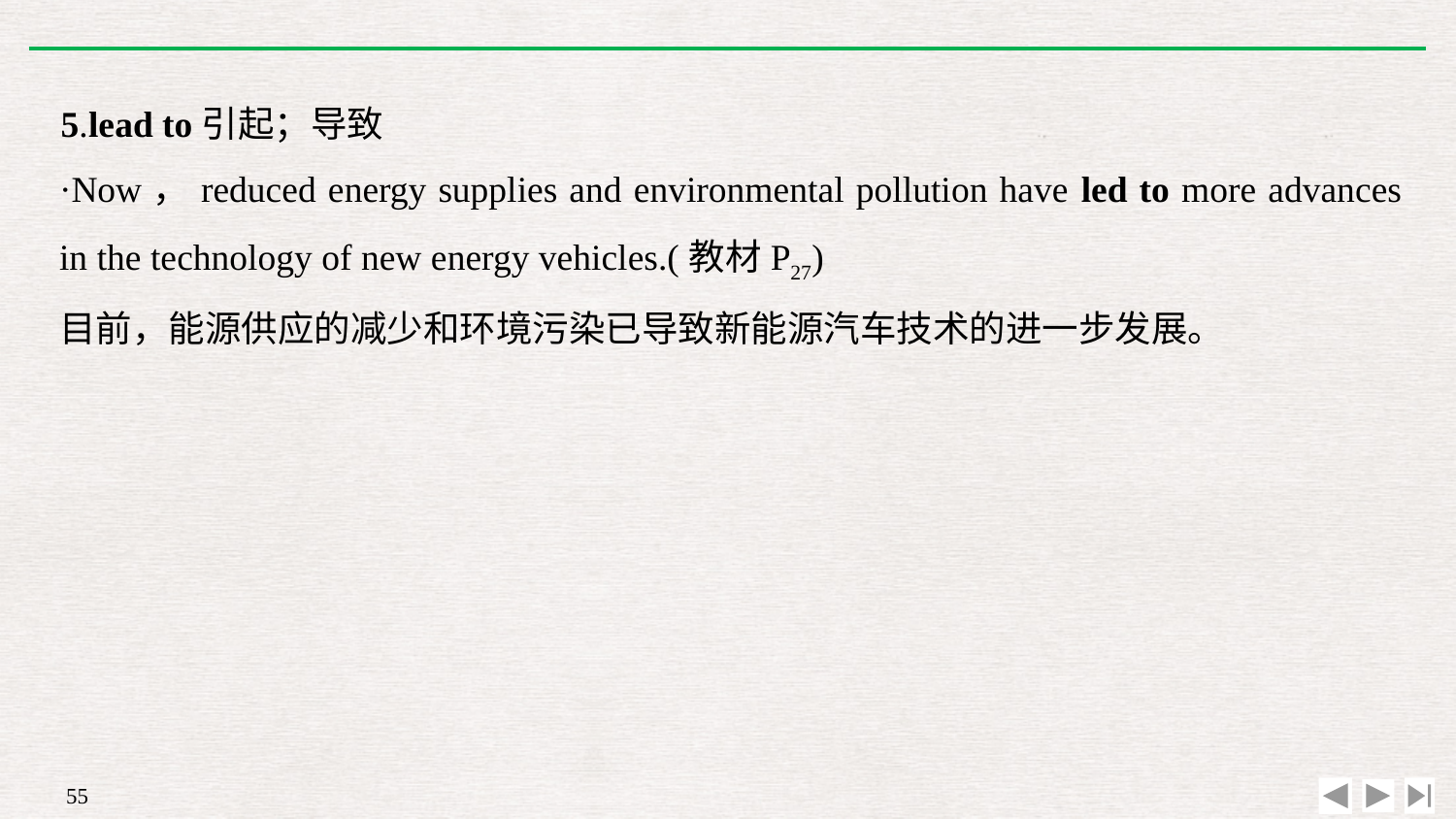

5.lead to引起；导致
·Now，reduced energy supplies and environmental pollution have led to more advances in the technology of new energy vehicles.(教材P27)
目前，能源供应的减少和环境污染已导致新能源汽车技术的进一步发展。